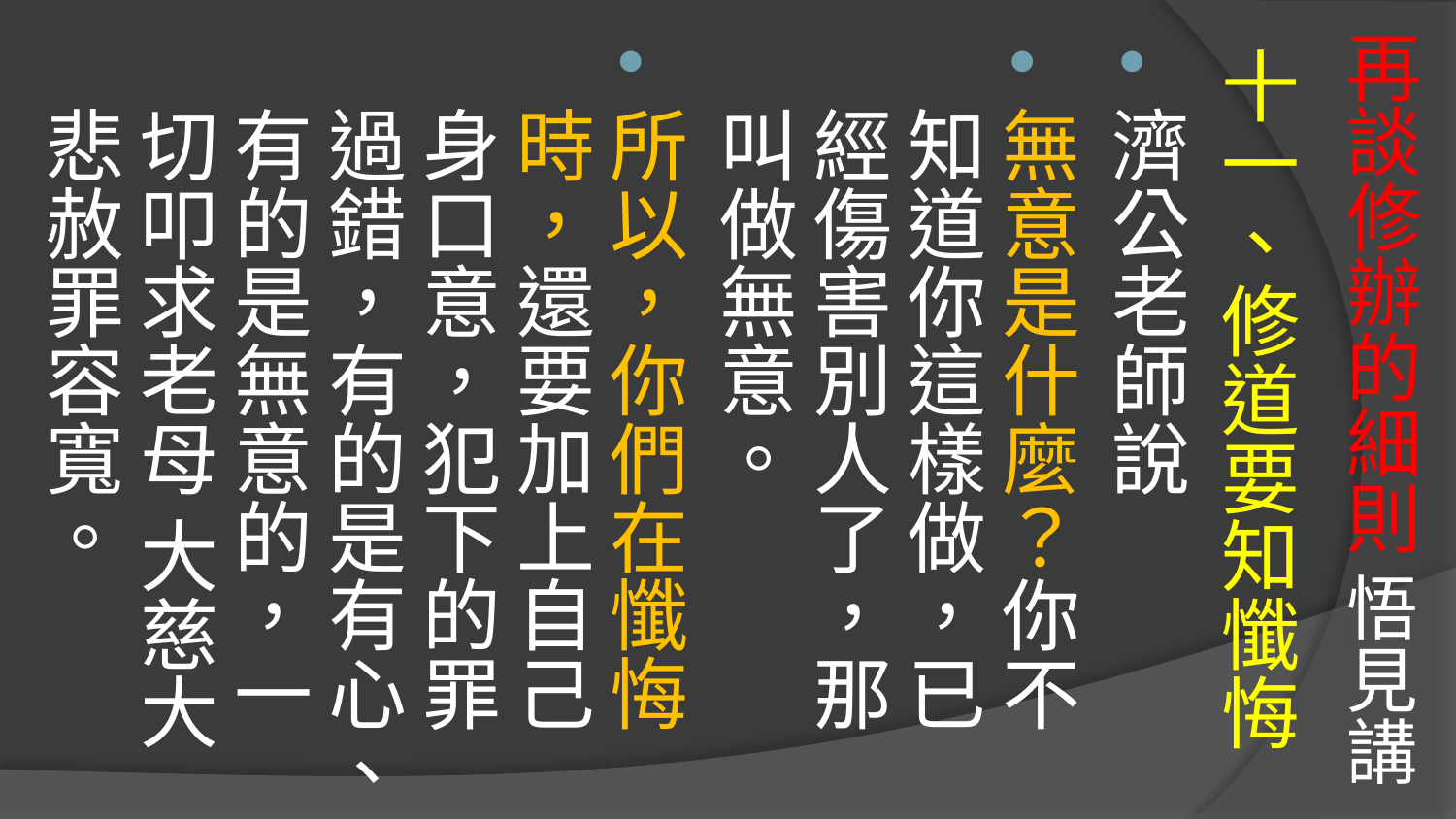

# 再談修辦的細則 悟見講
十一、修道要知懺悔
濟公老師說
無意是什麼？你不知道你這樣做，已經傷害別人了，那叫做無意。
所以，你們在懺悔時，還要加上自己身口意，犯下的罪過錯，有的是有心、有的是無意的，一切叩求老母 大慈大悲赦罪容寬。